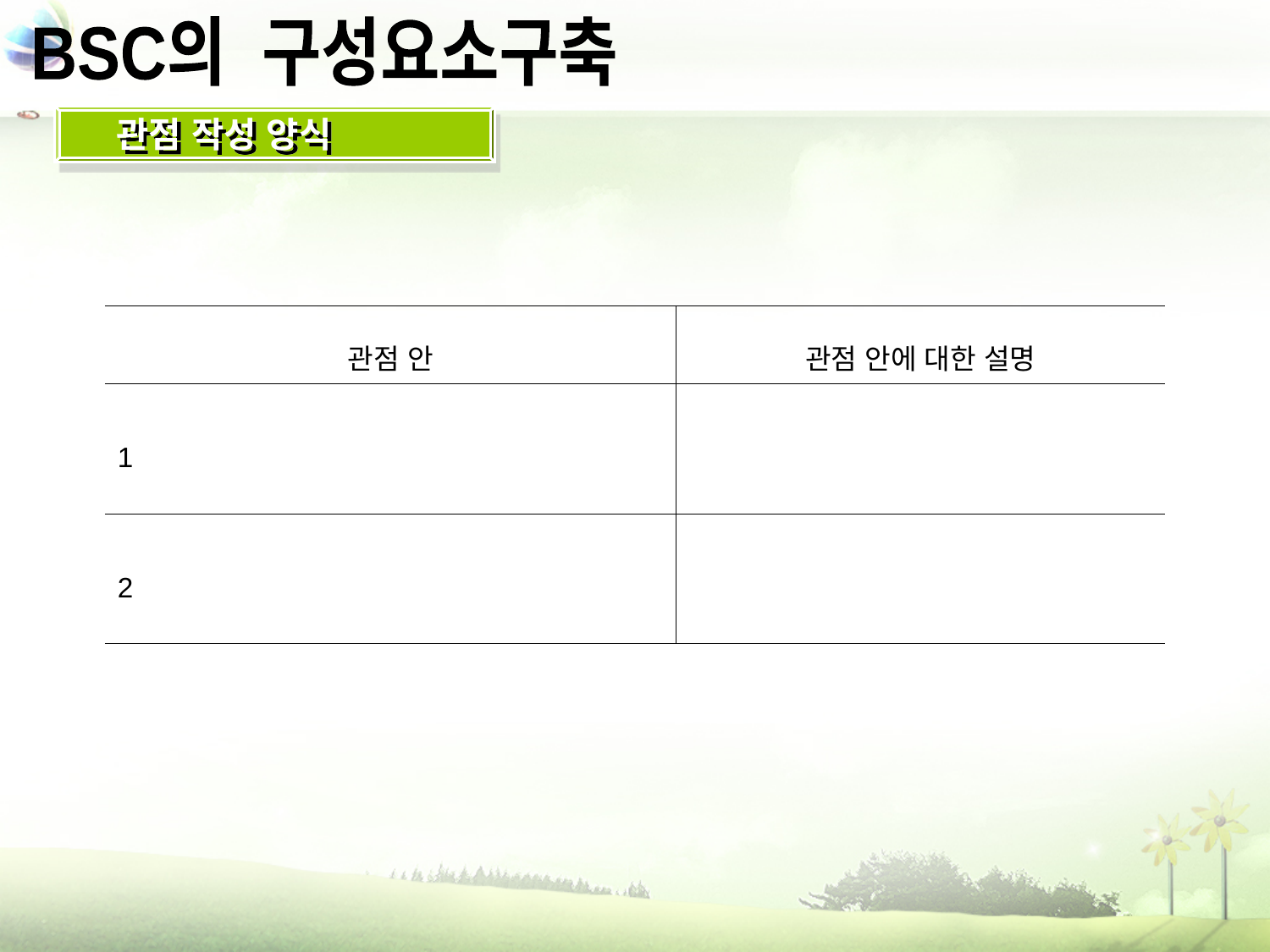

BSC의  구성요소구축

관점 작성 양식
| 관점 안 | 관점 안에 대한 설명 |
| --- | --- |
| 1 |  |
| 2 |  |